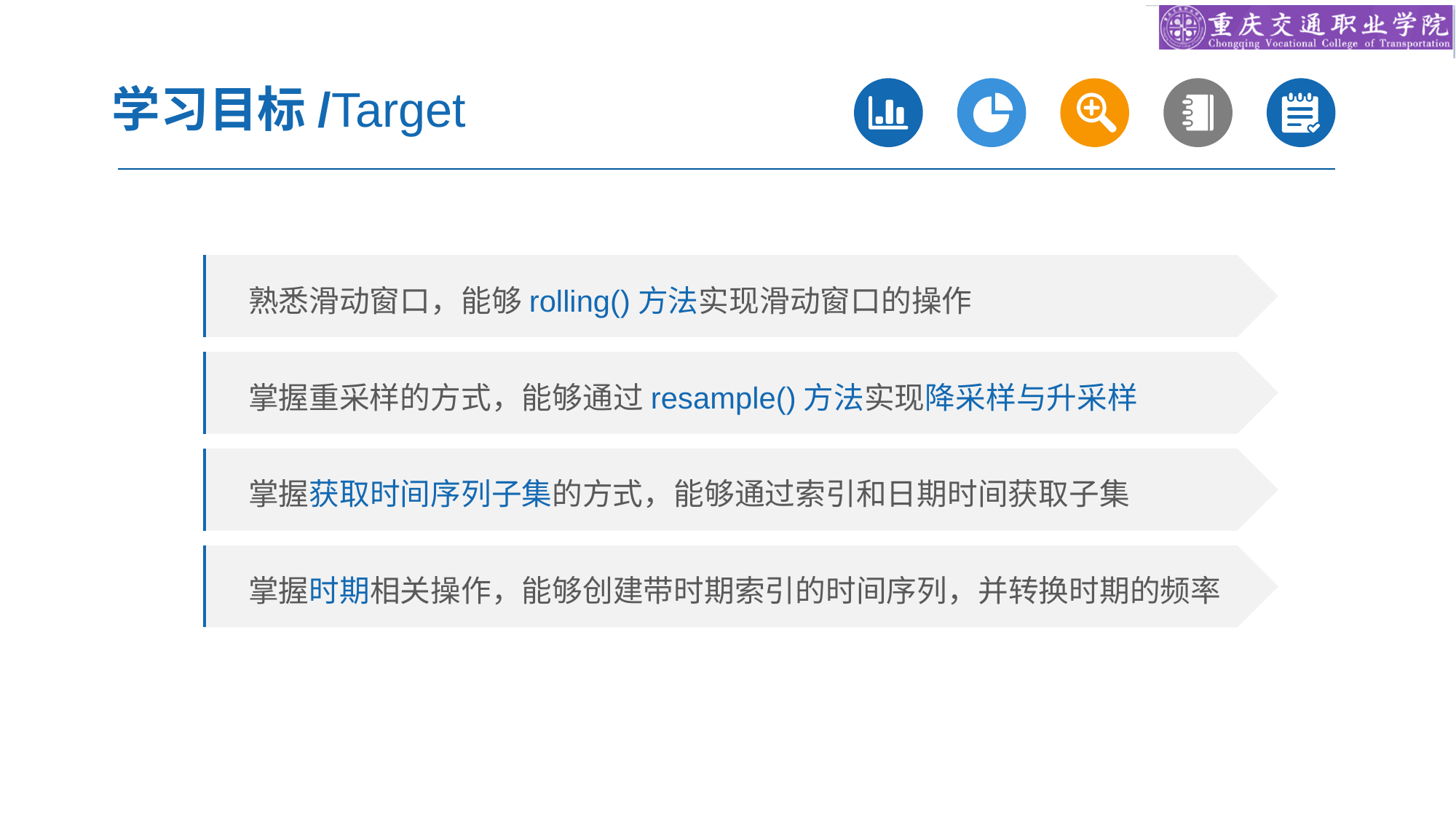

学习目标/Target
    熟悉滑动窗口，能够rolling()方法实现滑动窗口的操作

    掌握重采样的方式，能够通过resample()方法实现降采样与升采样

    掌握获取时间序列子集的方式，能够通过索引和日期时间获取子集

    掌握时期相关操作，能够创建带时期索引的时间序列，并转换时期的频率